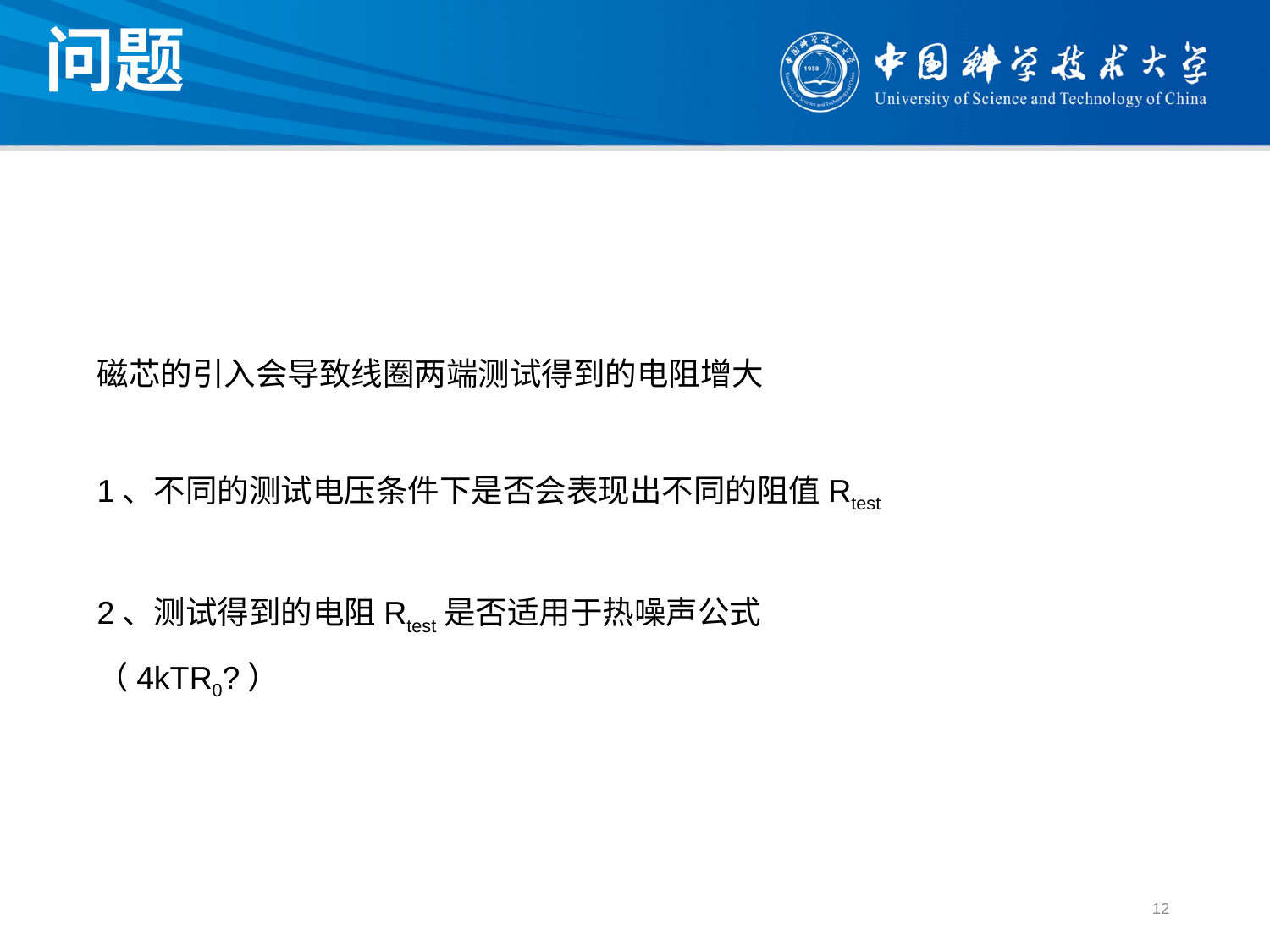

问题
磁芯的引入会导致线圈两端测试得到的电阻增大

1、不同的测试电压条件下是否会表现出不同的阻值Rtest

2、测试得到的电阻Rtest是否适用于热噪声公式（4kTR0?）
12